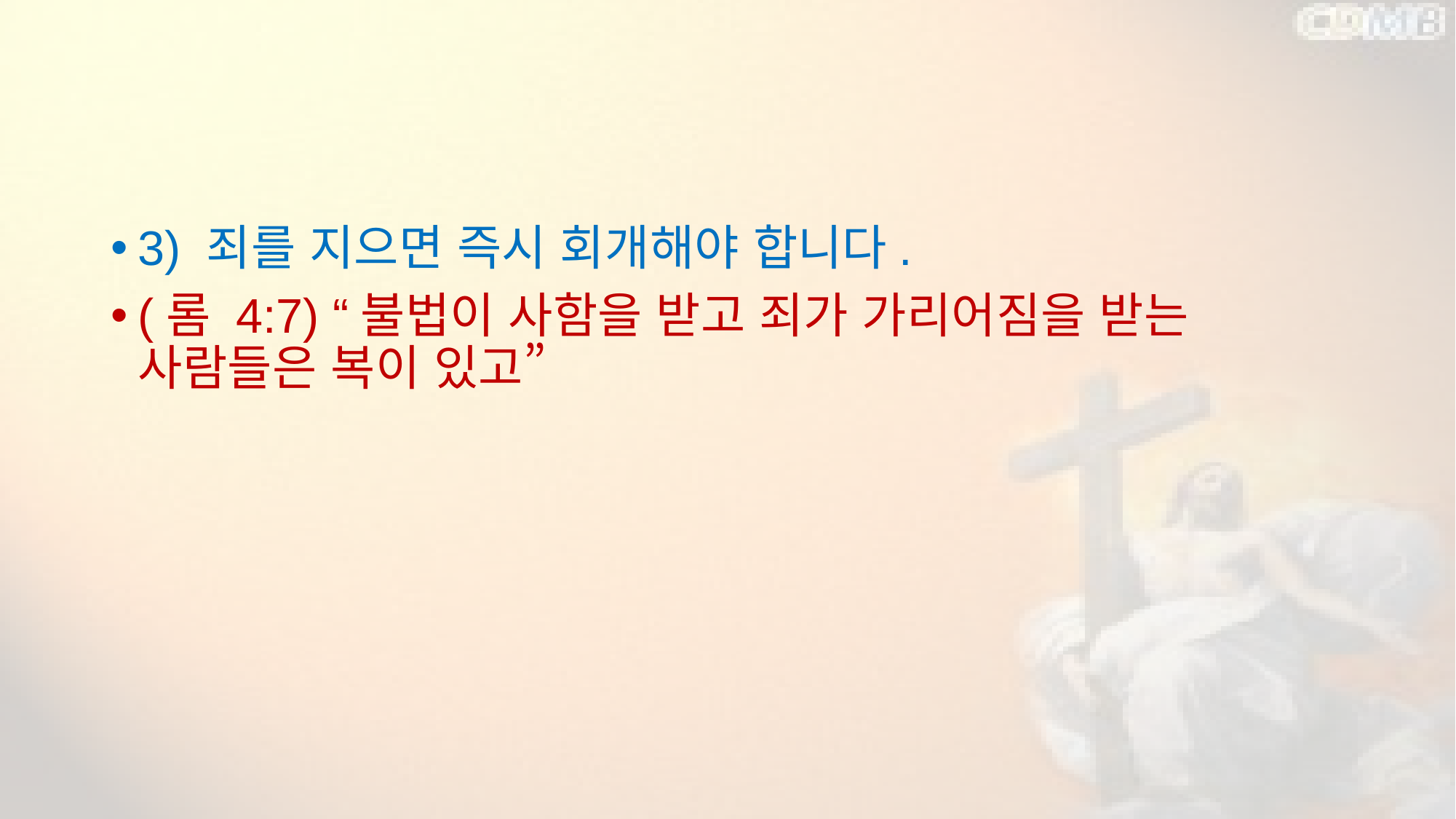

#
3) 죄를 지으면 즉시 회개해야 합니다.
(롬 4:7) “불법이 사함을 받고 죄가 가리어짐을 받는 사람들은 복이 있고”